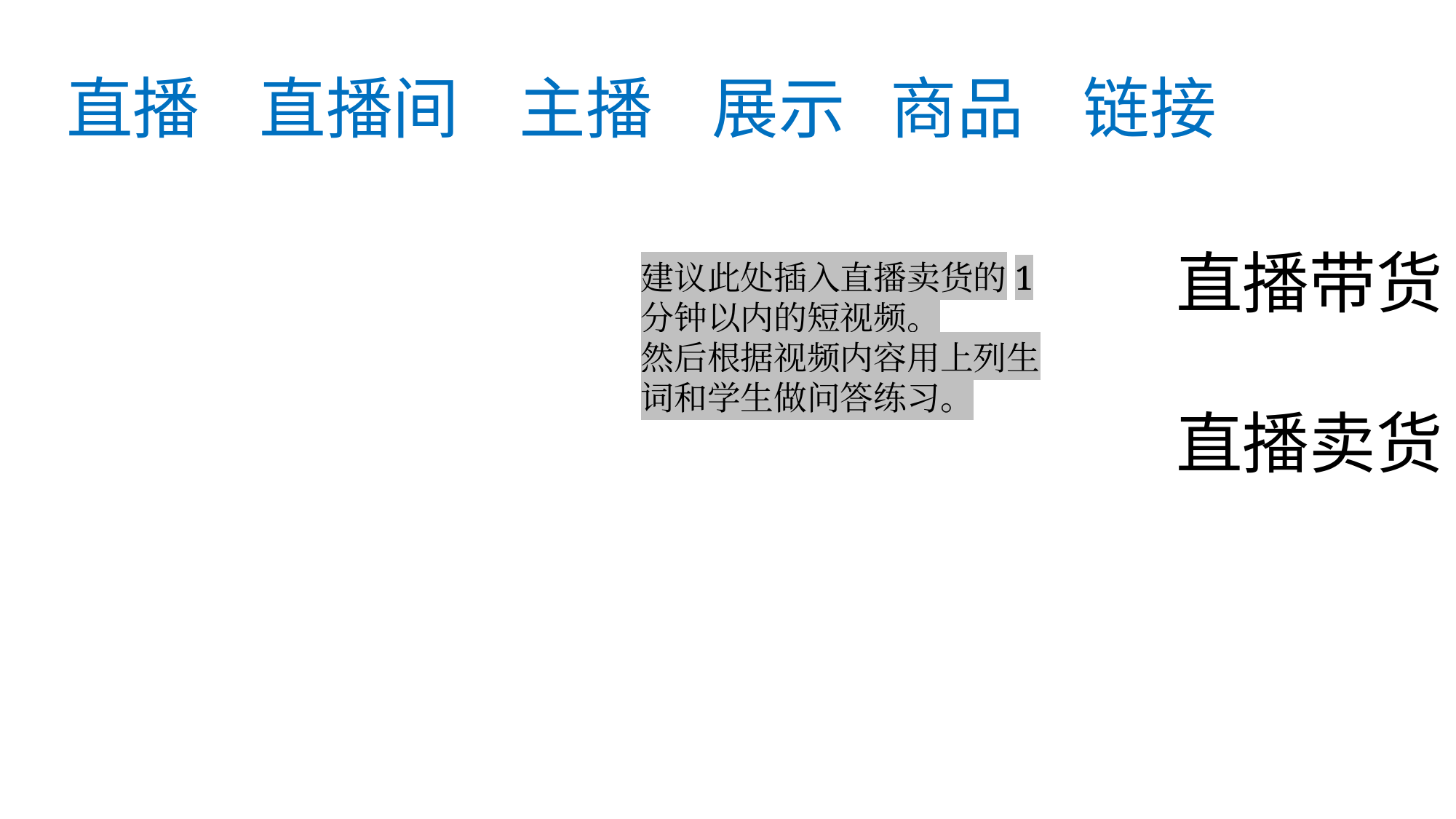

# 直播    直播间    主播    展示   商品    链接
直播带货

直播卖货
建议此处插入直播卖货的1分钟以内的短视频。
然后根据视频内容用上列生词和学生做问答练习。